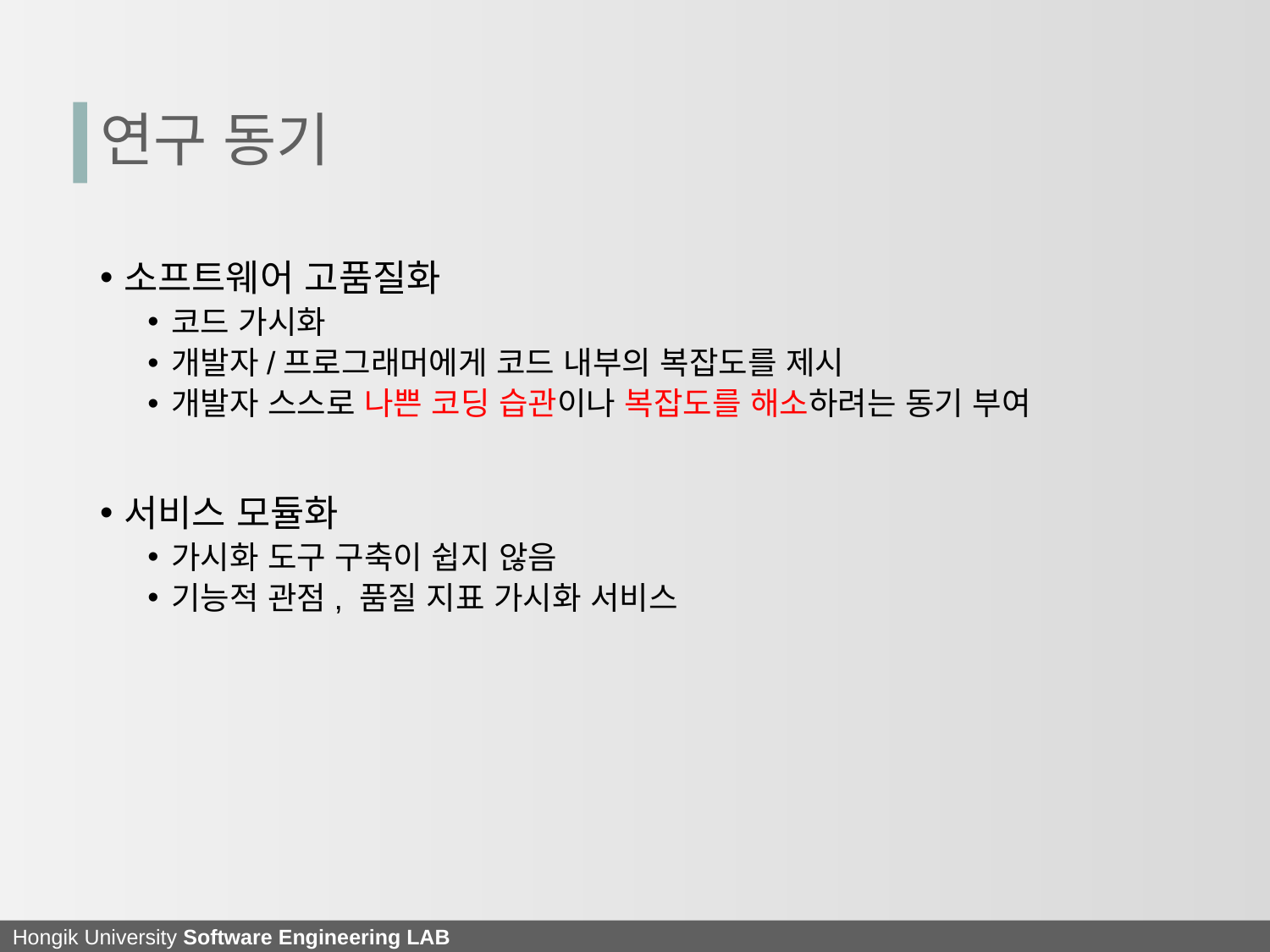

# 연구 동기
소프트웨어 고품질화
코드 가시화
개발자/프로그래머에게 코드 내부의 복잡도를 제시
개발자 스스로 나쁜 코딩 습관이나 복잡도를 해소하려는 동기 부여

서비스 모듈화
가시화 도구 구축이 쉽지 않음
기능적 관점, 품질 지표 가시화 서비스